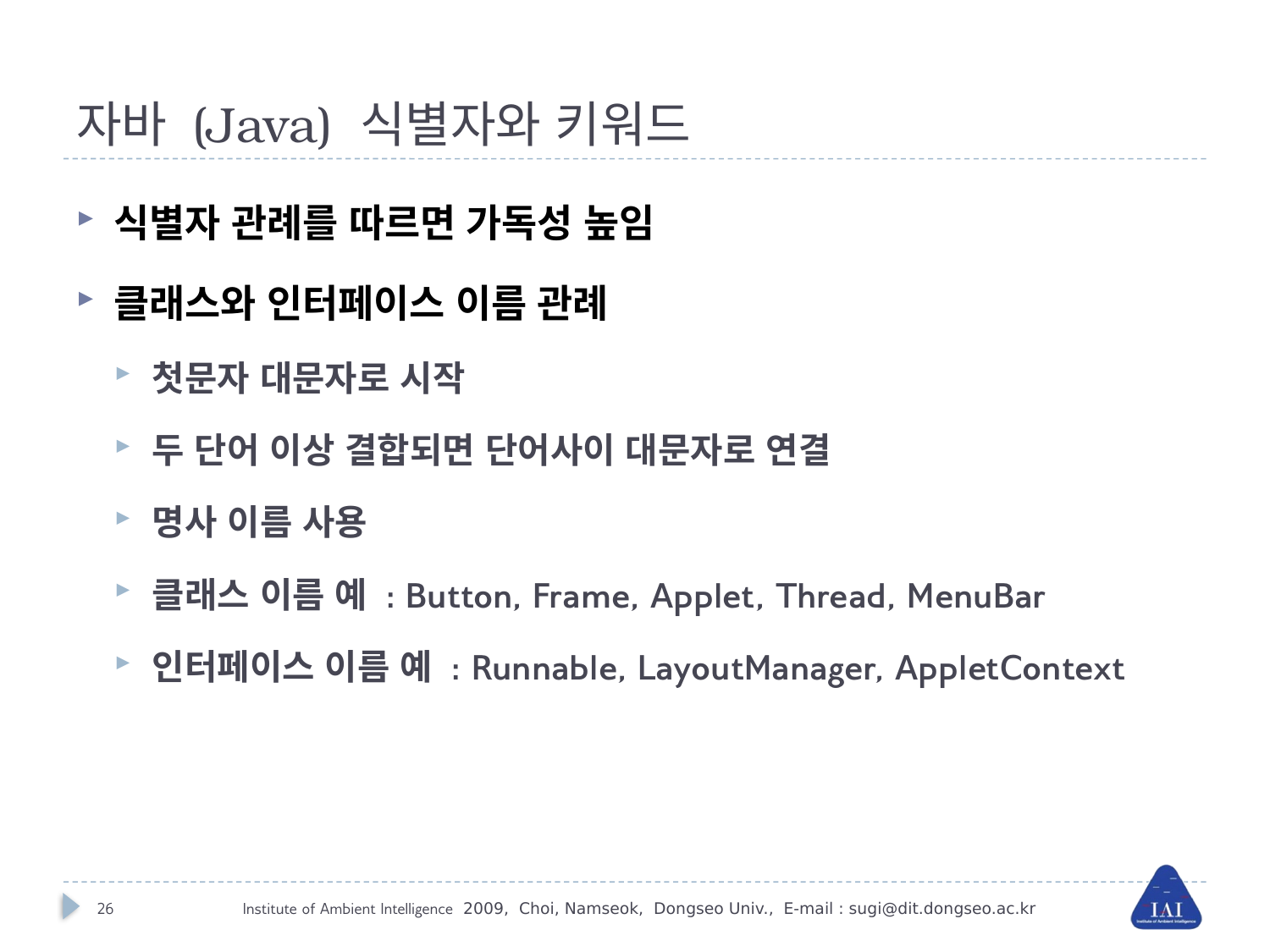

# 자바 (Java) 식별자와 키워드
식별자 관례를 따르면 가독성 높임
클래스와 인터페이스 이름 관례
첫문자 대문자로 시작
두 단어 이상 결합되면 단어사이 대문자로 연결
명사 이름 사용
클래스 이름 예 : Button, Frame, Applet, Thread, MenuBar
인터페이스 이름 예 : Runnable, LayoutManager, AppletContext